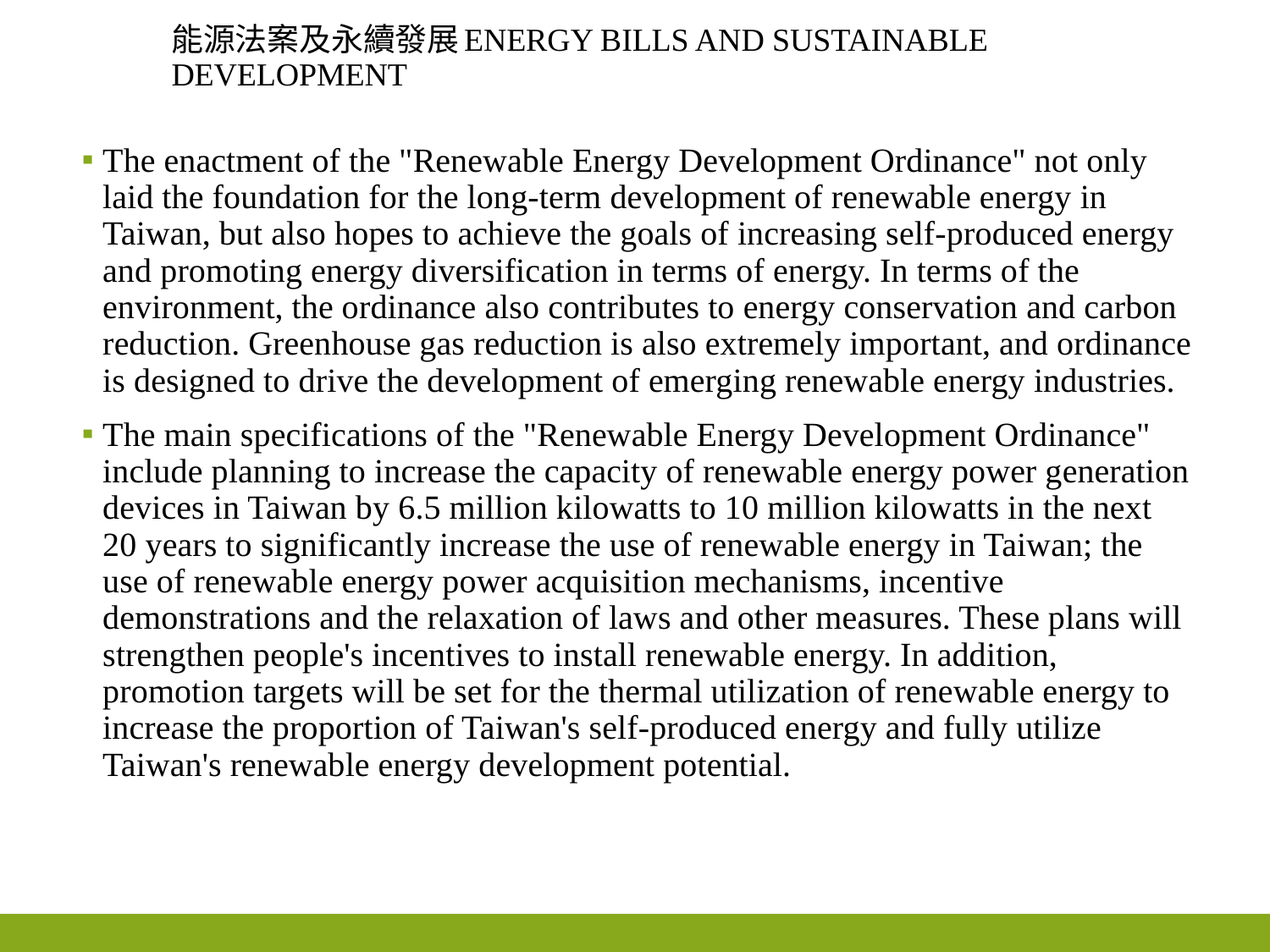

# 能源法案及永續發展Energy bills and sustainable development
The enactment of the "Renewable Energy Development Ordinance" not only laid the foundation for the long-term development of renewable energy in Taiwan, but also hopes to achieve the goals of increasing self-produced energy and promoting energy diversification in terms of energy. In terms of the environment, the ordinance also contributes to energy conservation and carbon reduction. Greenhouse gas reduction is also extremely important, and ordinance is designed to drive the development of emerging renewable energy industries.
The main specifications of the "Renewable Energy Development Ordinance" include planning to increase the capacity of renewable energy power generation devices in Taiwan by 6.5 million kilowatts to 10 million kilowatts in the next 20 years to significantly increase the use of renewable energy in Taiwan; the use of renewable energy power acquisition mechanisms, incentive demonstrations and the relaxation of laws and other measures. These plans will strengthen people's incentives to install renewable energy. In addition, promotion targets will be set for the thermal utilization of renewable energy to increase the proportion of Taiwan's self-produced energy and fully utilize Taiwan's renewable energy development potential.